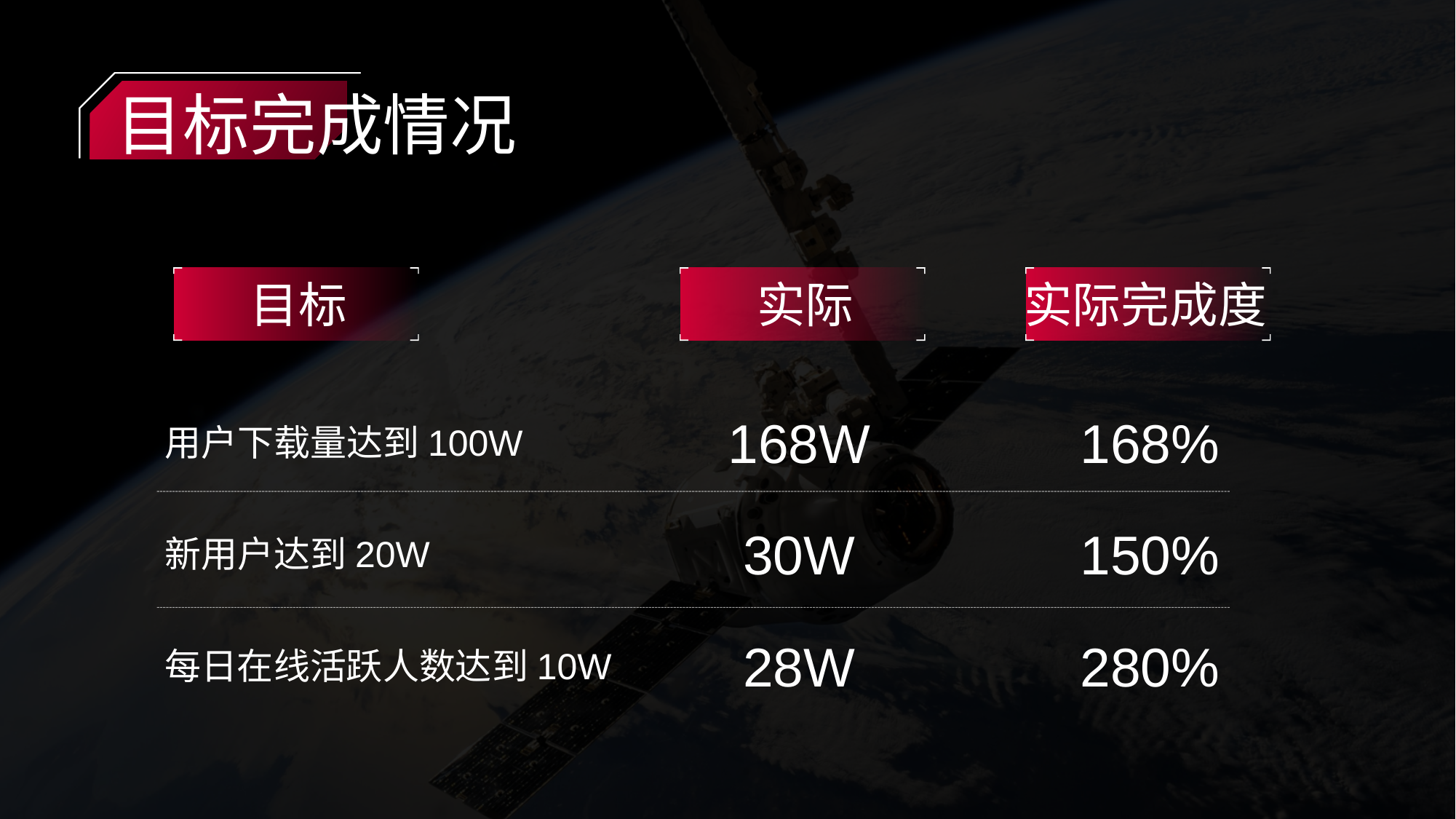

目标完成情况

目标

实际

实际完成度
168W
168%
用户下载量达到100W
30W
150%
新用户达到20W
28W
280%
每日在线活跃人数达到10W